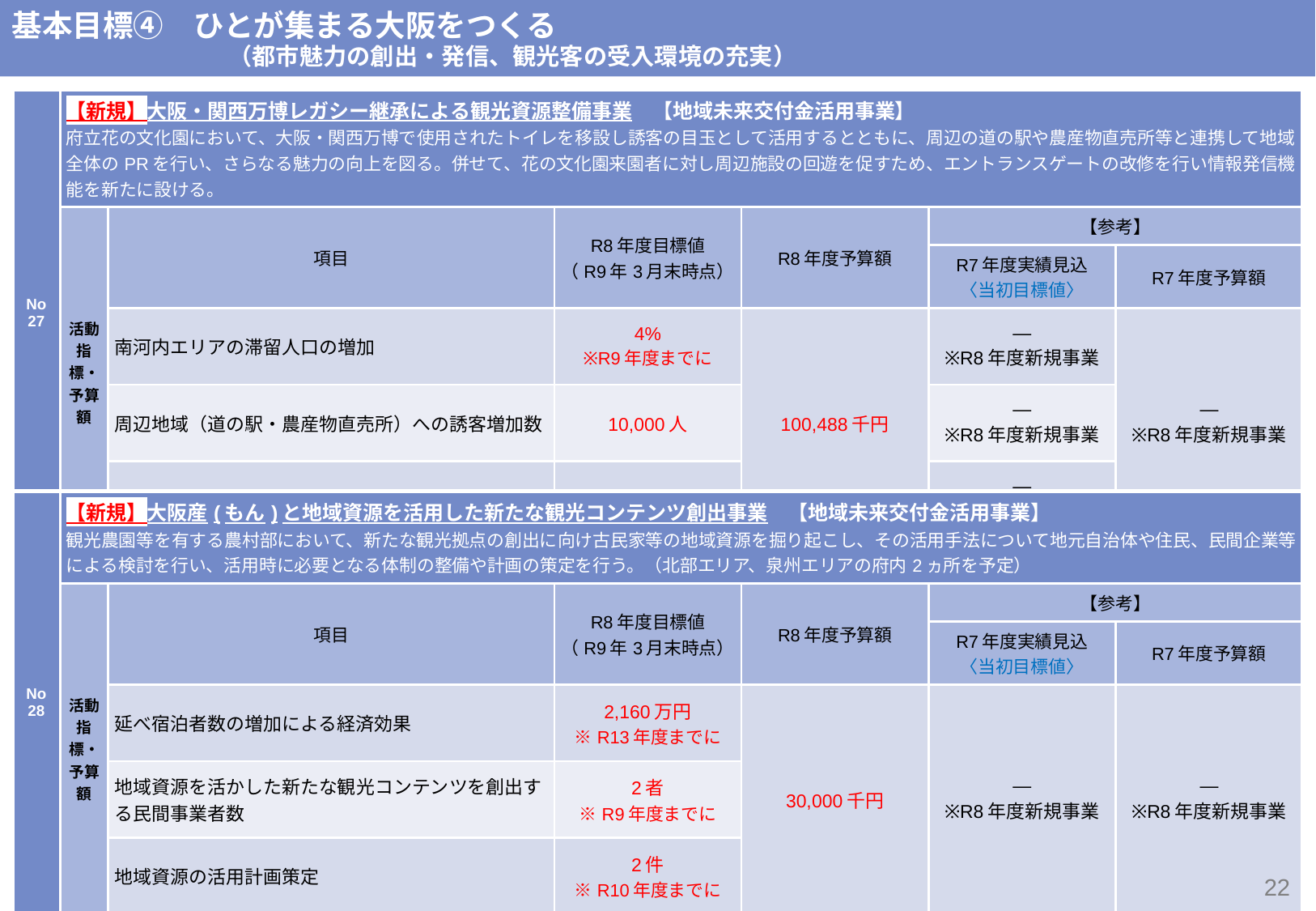

基本目標④　ひとが集まる大阪をつくる
　　　　　　　　     （都市魅力の創出・発信、観光客の受入環境の充実）
| No 27 | 【新規】大阪・関西万博レガシー継承による観光資源整備事業　【地域未来交付金活用事業】 府立花の文化園において、大阪・関西万博で使用されたトイレを移設し誘客の目玉として活用するとともに、周辺の道の駅や農産物直売所等と連携して地域全体のPRを行い、さらなる魅力の向上を図る。併せて、花の文化園来園者に対し周辺施設の回遊を促すため、エントランスゲートの改修を行い情報発信機能を新たに設ける。 |  |  |  |  |  |
| --- | --- | --- | --- | --- | --- | --- |
|  | 活動指標・予算額 | 項目 | R8年度目標値 （R9年3月末時点） | R8年度予算額 | 【参考】 |  |
|  |  |  |  |  | R7年度実績見込 〈当初目標値〉 | R7年度予算額 |
|  |  | 南河内エリアの滞留人口の増加 | 4% ※R9年度までに | 100,488千円 | ― ※R8年度新規事業 | ― ※R8年度新規事業 |
|  |  | 周辺地域（道の駅・農産物直売所）への誘客増加数 | 10,000人 |  | ― ※R8年度新規事業 |  |
|  |  | 花の文化園入園者増加数 | 4,000人 |  | ― ※R8年度新規事業 |  |
| No 28 | 【新規】大阪産(もん)と地域資源を活用した新たな観光コンテンツ創出事業　【地域未来交付金活用事業】 観光農園等を有する農村部において、新たな観光拠点の創出に向け古民家等の地域資源を掘り起こし、その活用手法について地元自治体や住民、民間企業等による検討を行い、活用時に必要となる体制の整備や計画の策定を行う。（北部エリア、泉州エリアの府内2ヵ所を予定） |  |  |  |  |  |
| --- | --- | --- | --- | --- | --- | --- |
|  | 活動指標・予算額 | 項目 | R8年度目標値 （R9年3月末時点） | R8年度予算額 | 【参考】 |  |
|  |  |  |  |  | R7年度実績見込 〈当初目標値〉 | R7年度予算額 |
|  |  | 延べ宿泊者数の増加による経済効果 | 2,160万円 ※R13年度までに | 30,000千円 | ― ※R8年度新規事業 | ― ※R8年度新規事業 |
|  |  | 地域資源を活かした新たな観光コンテンツを創出する民間事業者数 | 2者 ※R9年度までに |  | （調整中） |  |
|  |  | 地域資源の活用計画策定 | 2件 ※R10年度までに |  | （調整中） |  |
22